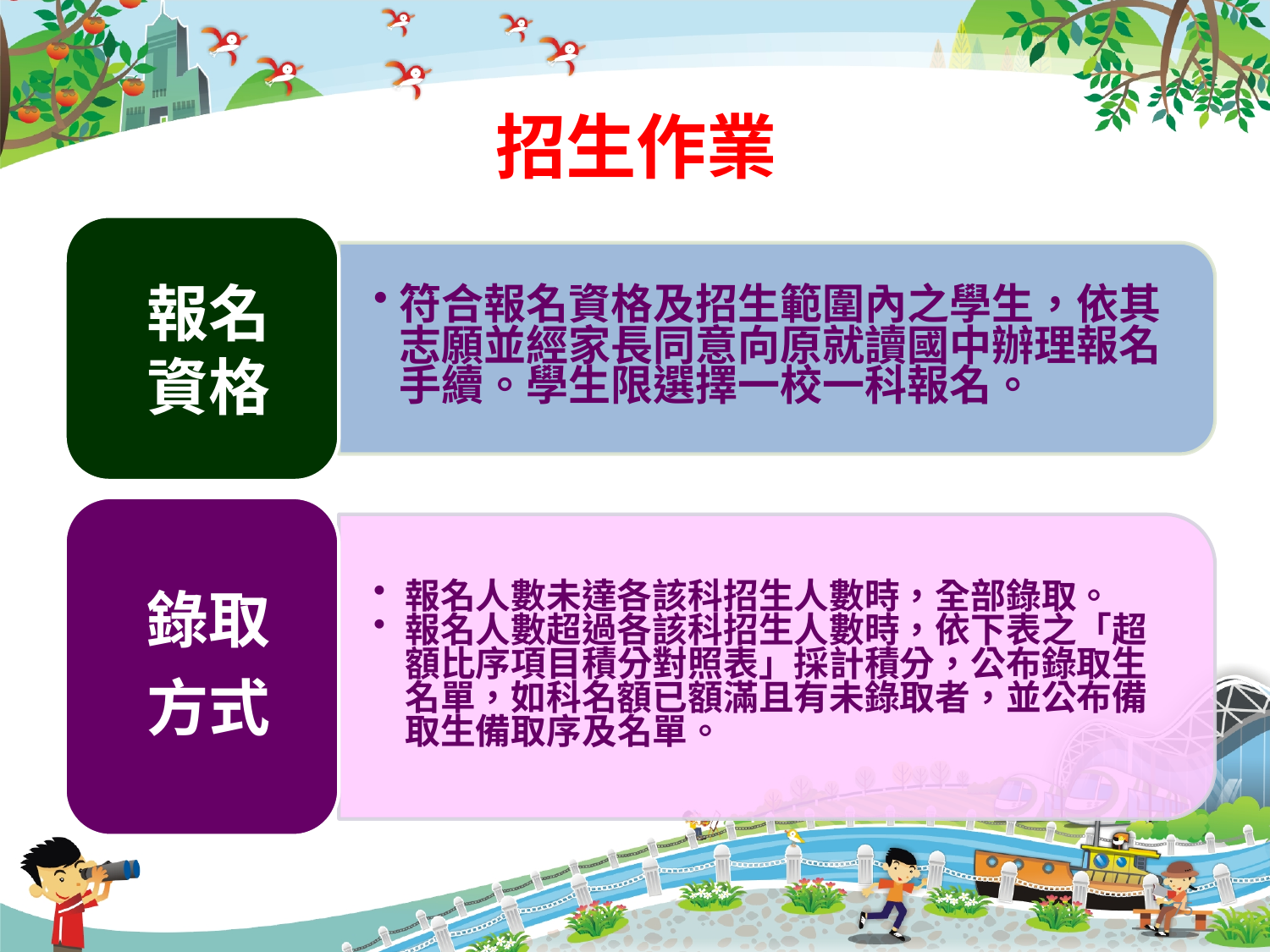

# 招生作業
符合報名資格及招生範圍內之學生，依其志願並經家長同意向原就讀國中辦理報名手續。學生限選擇一校一科報名。
報名
資格
報名人數未達各該科招生人數時，全部錄取。
報名人數超過各該科招生人數時，依下表之「超額比序項目積分對照表」採計積分，公布錄取生名單，如科名額已額滿且有未錄取者，並公布備取生備取序及名單。
錄取
方式
75